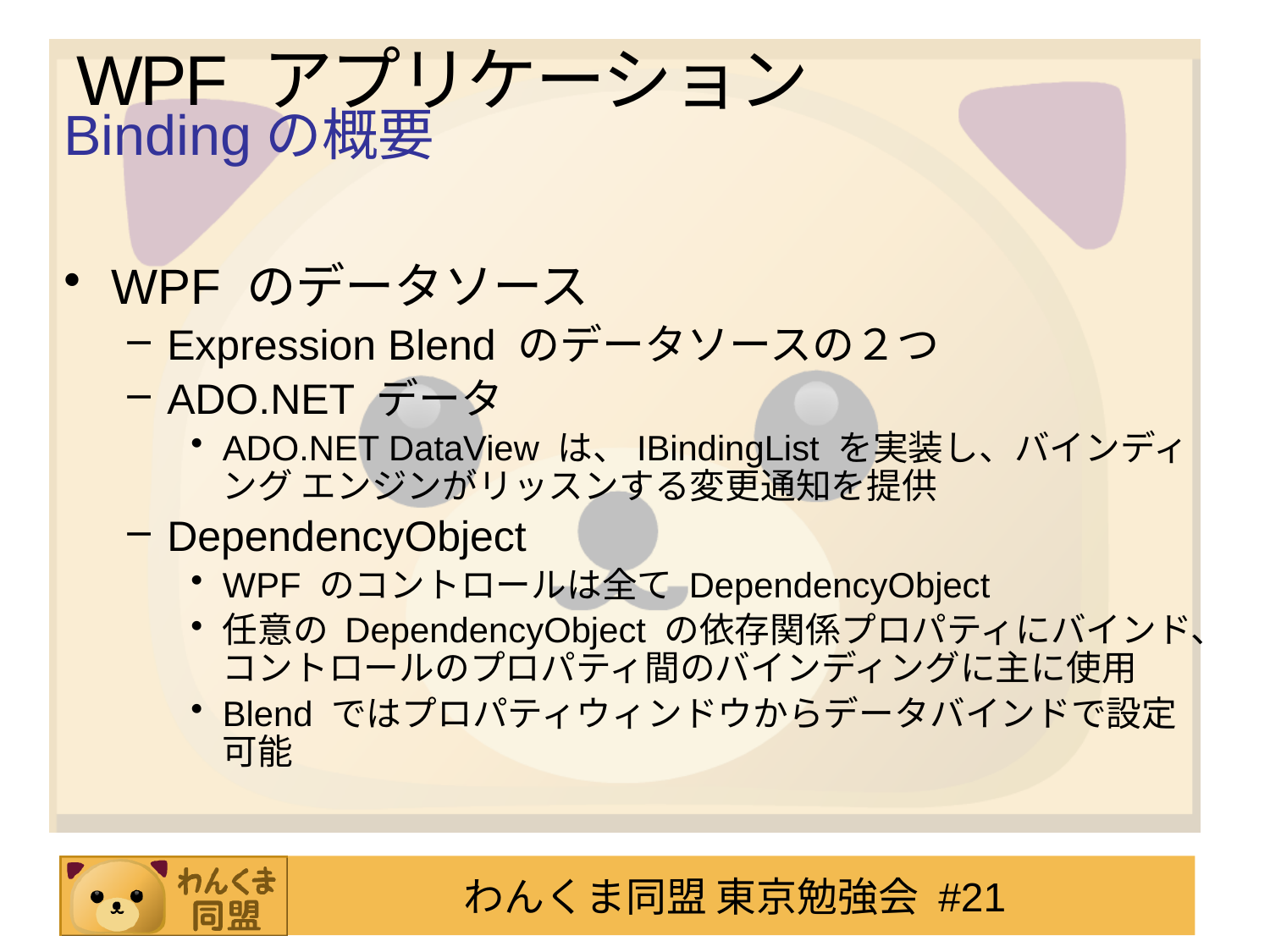

# WPF アプリケーション
Bindingの概要
WPF のデータソース
Expression Blend のデータソースの２つ
ADO.NET データ
ADO.NET DataView は、IBindingList を実装し、バインディング エンジンがリッスンする変更通知を提供
DependencyObject
WPF のコントロールは全て DependencyObject
任意の DependencyObject の依存関係プロパティにバインド、コントロールのプロパティ間のバインディングに主に使用
Blend ではプロパティウィンドウからデータバインドで設定可能